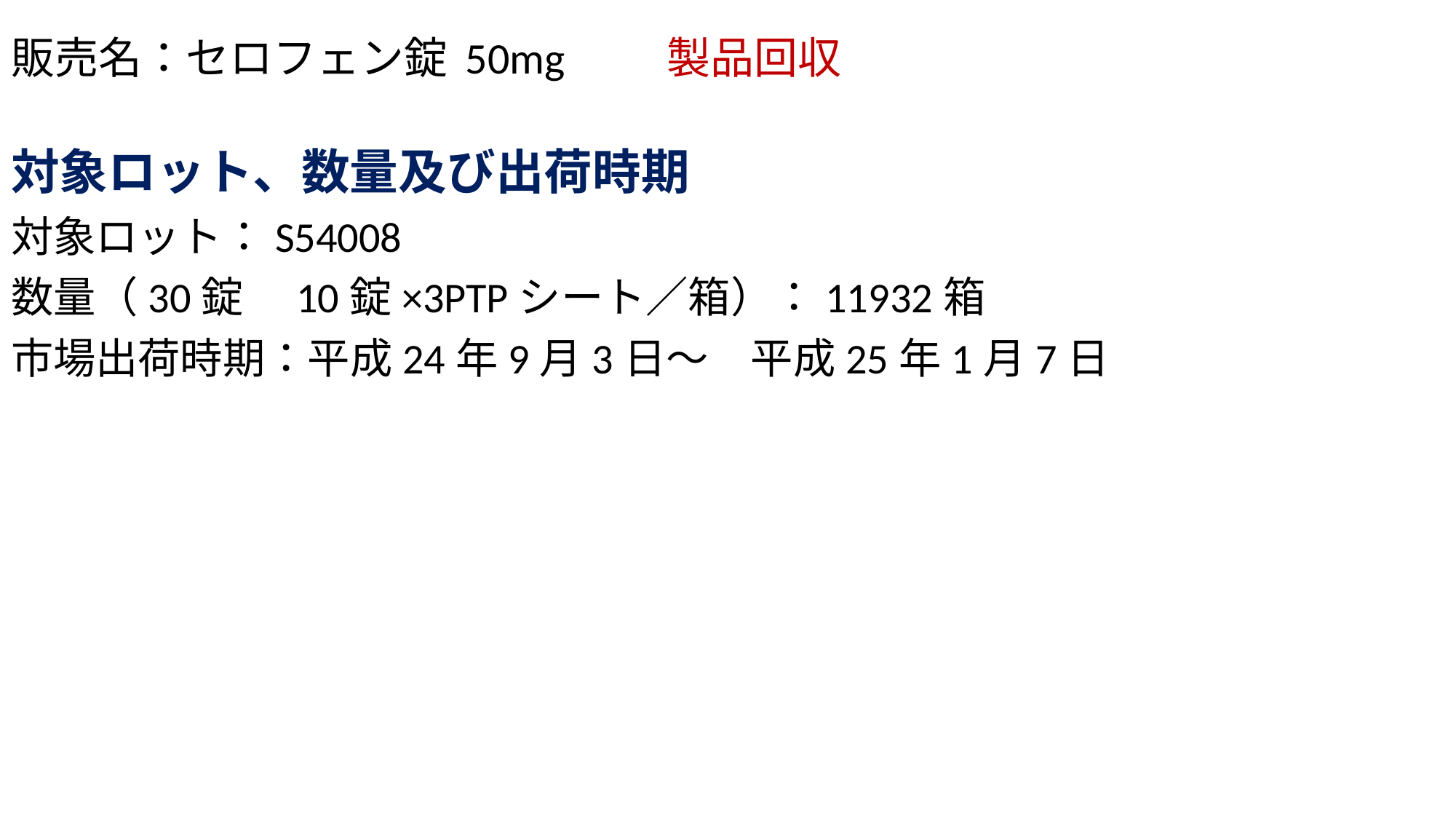

# 販売名：セロフェン錠 50mg　     製品回収
対象ロット、数量及び出荷時期
対象ロット：S54008
数量（30錠　10錠×3PTPシート／箱）：11932箱
市場出荷時期：平成24年9月3日～　平成25年1月7日